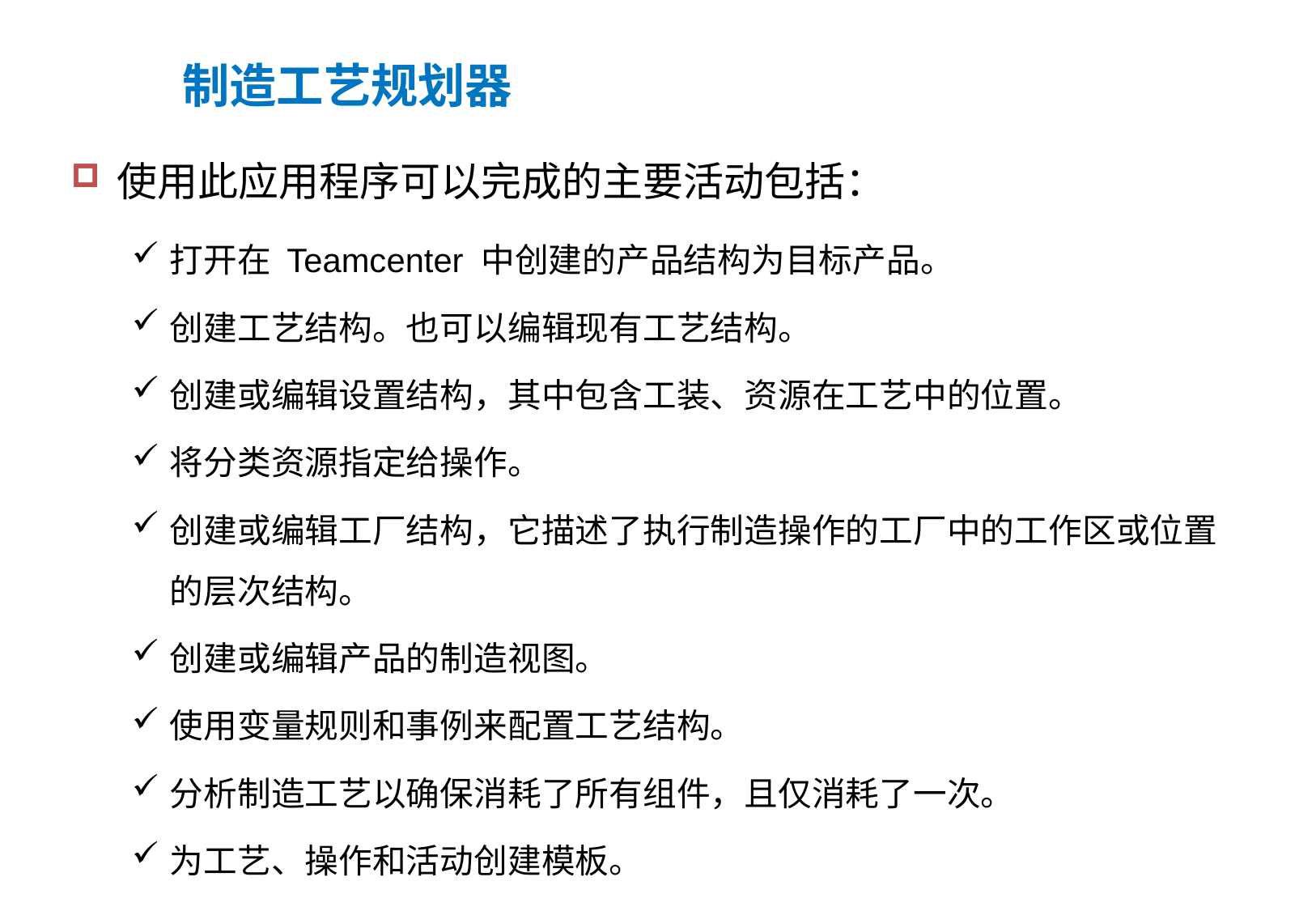

# 制造工艺规划器
使用此应用程序可以完成的主要活动包括：
打开在 Teamcenter 中创建的产品结构为目标产品。
创建工艺结构。也可以编辑现有工艺结构。
创建或编辑设置结构，其中包含工装、资源在工艺中的位置。
将分类资源指定给操作。
创建或编辑工厂结构，它描述了执行制造操作的工厂中的工作区或位置的层次结构。
创建或编辑产品的制造视图。
使用变量规则和事例来配置工艺结构。
分析制造工艺以确保消耗了所有组件，且仅消耗了一次。
为工艺、操作和活动创建模板。